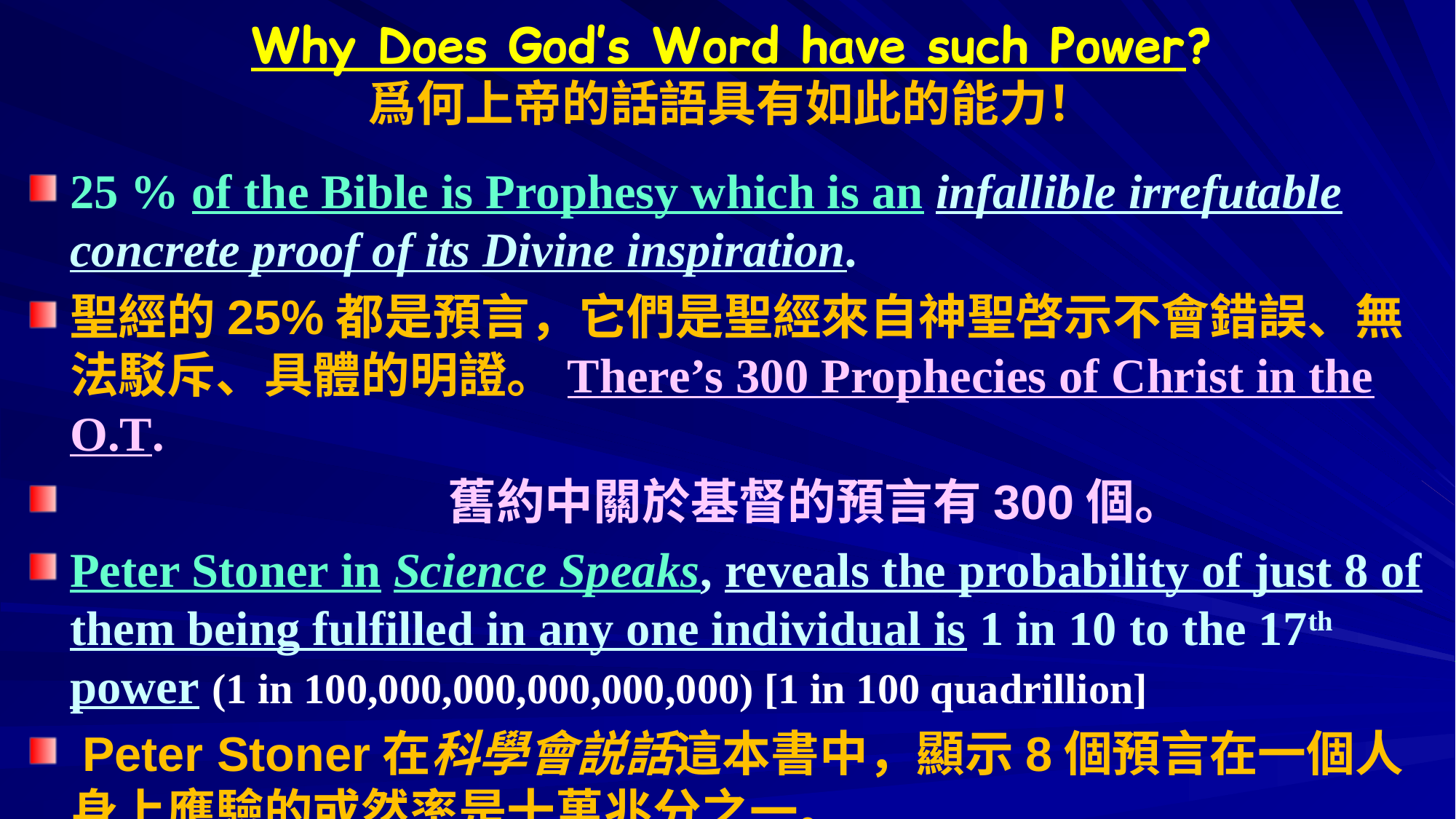

# Why Does God’s Word have such Power? 爲何上帝的話語具有如此的能力！
25 % of the Bible is Prophesy which is an infallible irrefutable concrete proof of its Divine inspiration.
聖經的25%都是預言，它們是聖經來自神聖啓示不會錯誤、無法駁斥、具體的明證。There’s 300 Prophecies of Christ in the O.T.
                                 舊約中關於基督的預言有300個。
Peter Stoner in Science Speaks, reveals the probability of just 8 of them being fulfilled in any one individual is 1 in 10 to the 17th power (1 in 100,000,000,000,000,000) [1 in 100 quadrillion]
 Peter Stoner在科學會説話這本書中，顯示8個預言在一個人身上應驗的或然率是十萬兆分之一。